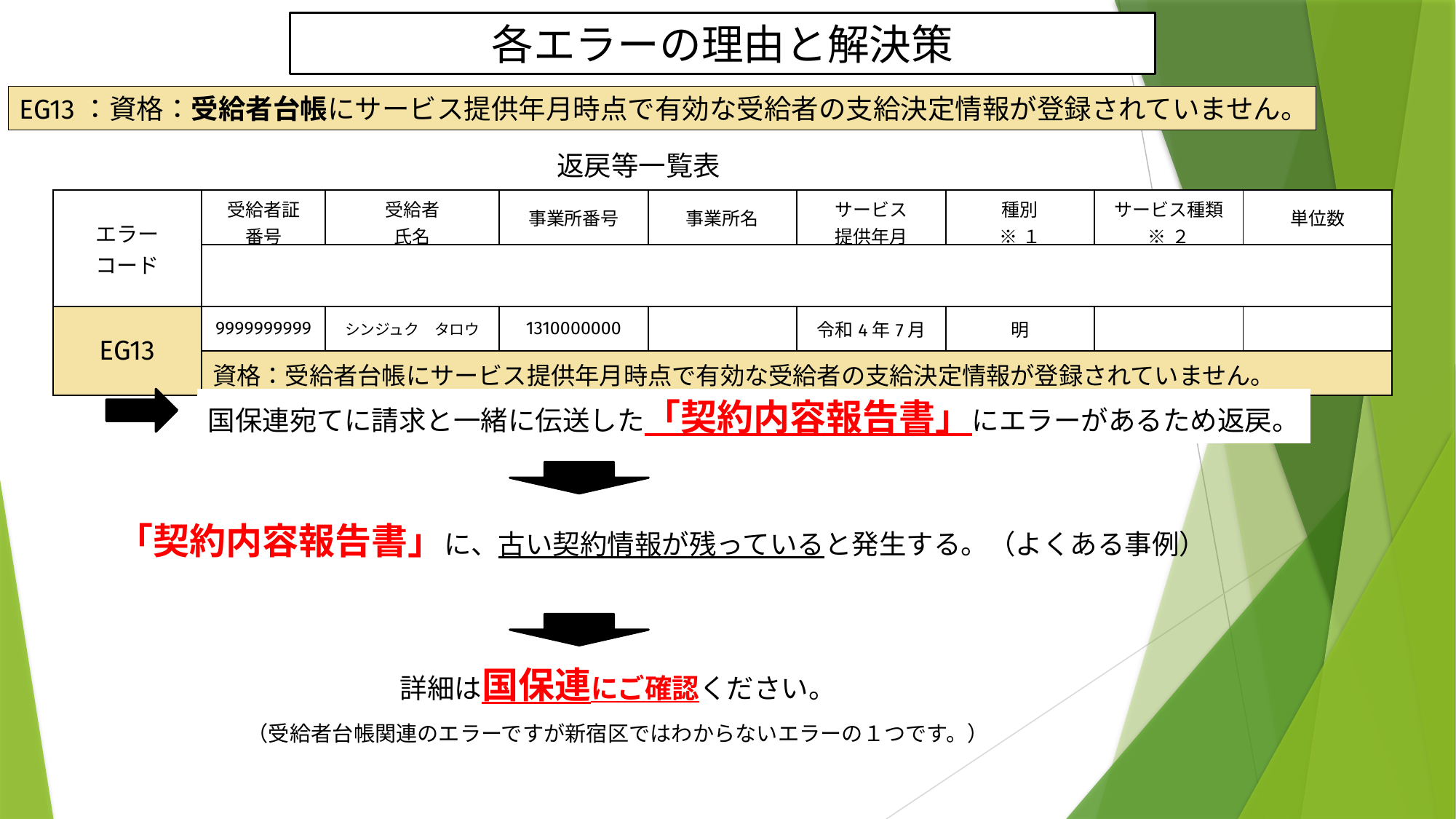

# 各エラーの理由と解決策
EG13：資格：受給者台帳にサービス提供年月時点で有効な受給者の支給決定情報が登録されていません。
返戻等一覧表
| エラー コード | 受給者証 番号 | 受給者 氏名 | 事業所番号 | 事業所名 | サービス 提供年月 | 種別 ※１ | サービス種類 ※２ | 単位数 |
| --- | --- | --- | --- | --- | --- | --- | --- | --- |
|  |  |  |  |  |  |  |  |  |
| EG13 | 9999999999 | シンジュク　タロウ | 1310000000 |  | 令和4年7月 | 明 |  |  |
|  | 資格：受給者台帳にサービス提供年月時点で有効な受給者の支給決定情報が登録されていません。 |  |  |  |  |  |  |  |

国保連宛てに請求と一緒に伝送した「契約内容報告書」にエラーがあるため返戻。

「契約内容報告書」に、古い契約情報が残っていると発生する。（よくある事例）

詳細は国保連にご確認ください。
（受給者台帳関連のエラーですが新宿区ではわからないエラーの１つです。）